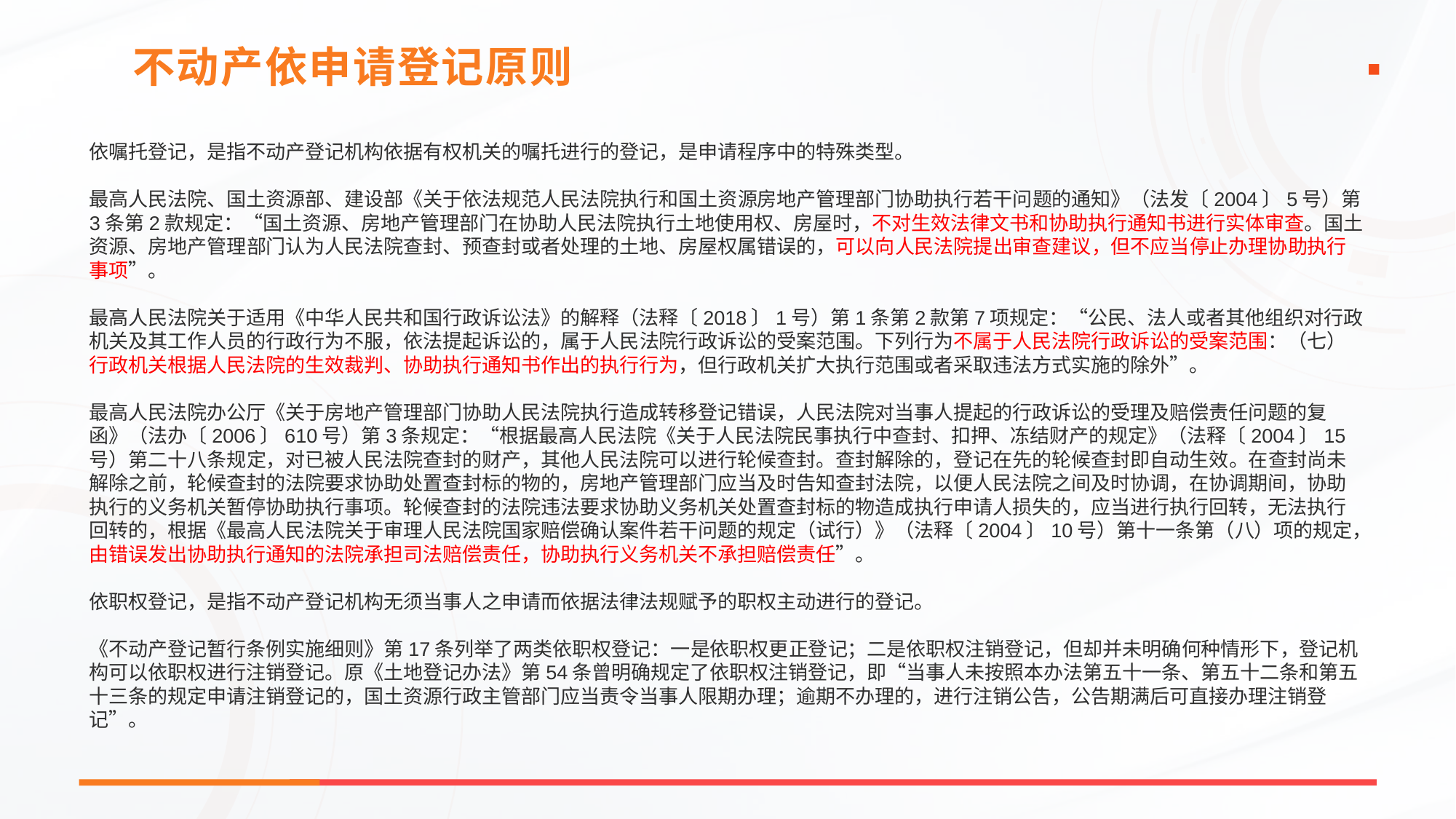

不动产依申请登记原则
依嘱托登记，是指不动产登记机构依据有权机关的嘱托进行的登记，是申请程序中的特殊类型。

最高人民法院、国土资源部、建设部《关于依法规范人民法院执行和国土资源房地产管理部门协助执行若干问题的通知》（法发〔2004〕5号）第3条第2款规定：“国土资源、房地产管理部门在协助人民法院执行土地使用权、房屋时，不对生效法律文书和协助执行通知书进行实体审查。国土资源、房地产管理部门认为人民法院查封、预查封或者处理的土地、房屋权属错误的，可以向人民法院提出审查建议，但不应当停止办理协助执行事项”。

最高人民法院关于适用《中华人民共和国行政诉讼法》的解释（法释〔2018〕1号）第1条第2款第7项规定：“公民、法人或者其他组织对行政机关及其工作人员的行政行为不服，依法提起诉讼的，属于人民法院行政诉讼的受案范围。下列行为不属于人民法院行政诉讼的受案范围：（七）行政机关根据人民法院的生效裁判、协助执行通知书作出的执行行为，但行政机关扩大执行范围或者采取违法方式实施的除外”。

最高人民法院办公厅《关于房地产管理部门协助人民法院执行造成转移登记错误，人民法院对当事人提起的行政诉讼的受理及赔偿责任问题的复函》（法办〔2006〕610号）第3条规定：“根据最高人民法院《关于人民法院民事执行中查封、扣押、冻结财产的规定》（法释〔2004〕15号）第二十八条规定，对已被人民法院查封的财产，其他人民法院可以进行轮候查封。查封解除的，登记在先的轮候查封即自动生效。在查封尚未解除之前，轮候查封的法院要求协助处置查封标的物的，房地产管理部门应当及时告知查封法院，以便人民法院之间及时协调，在协调期间，协助执行的义务机关暂停协助执行事项。轮候查封的法院违法要求协助义务机关处置查封标的物造成执行申请人损失的，应当进行执行回转，无法执行回转的，根据《最高人民法院关于审理人民法院国家赔偿确认案件若干问题的规定（试行）》（法释〔2004〕10号）第十一条第（八）项的规定，由错误发出协助执行通知的法院承担司法赔偿责任，协助执行义务机关不承担赔偿责任”。

依职权登记，是指不动产登记机构无须当事人之申请而依据法律法规赋予的职权主动进行的登记。

《不动产登记暂行条例实施细则》第17条列举了两类依职权登记：一是依职权更正登记；二是依职权注销登记，但却并未明确何种情形下，登记机构可以依职权进行注销登记。原《土地登记办法》第54条曾明确规定了依职权注销登记，即“当事人未按照本办法第五十一条、第五十二条和第五十三条的规定申请注销登记的，国土资源行政主管部门应当责令当事人限期办理；逾期不办理的，进行注销公告，公告期满后可直接办理注销登记”。